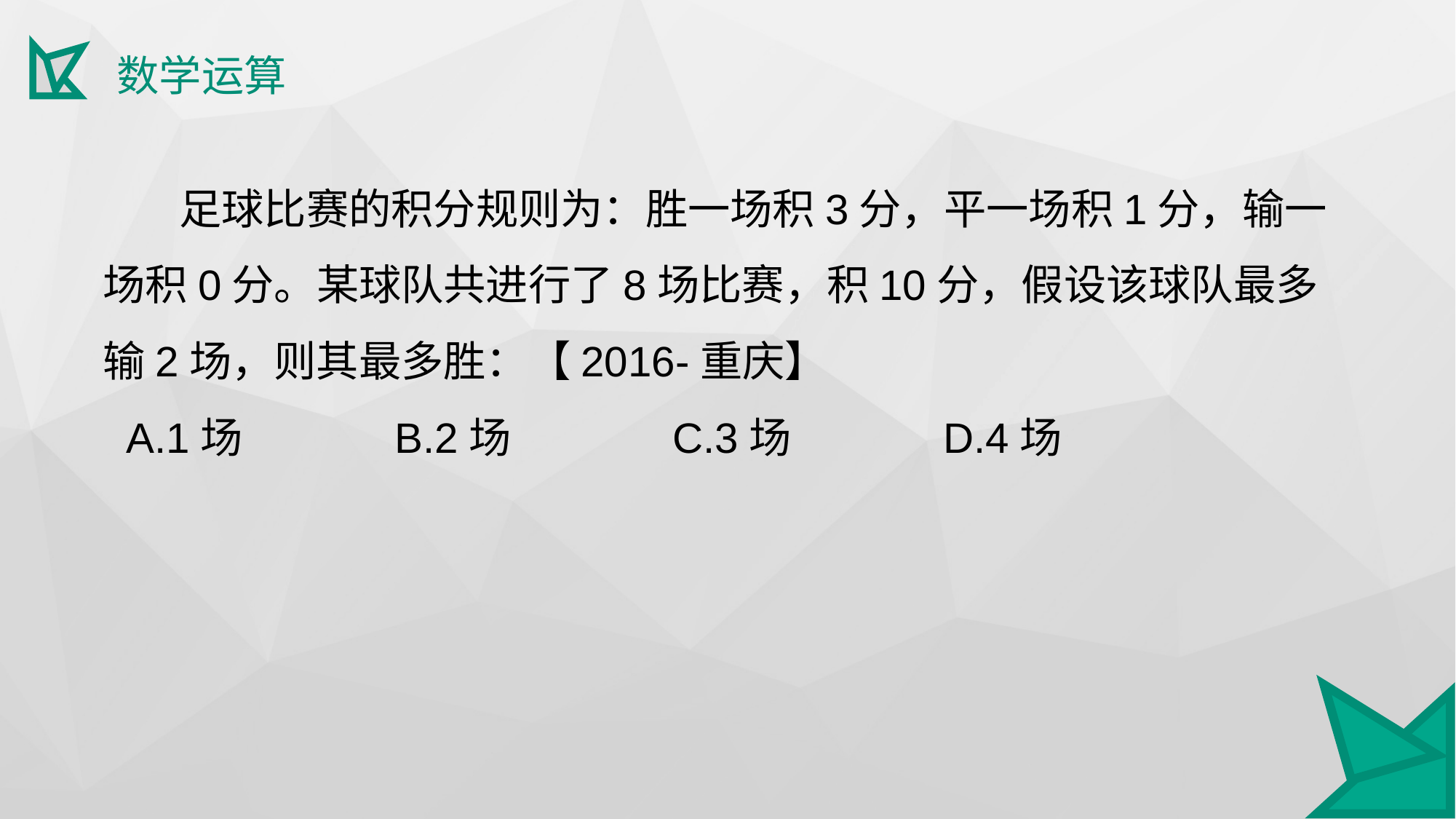

数学运算

       足球比赛的积分规则为：胜一场积3分，平一场积1分，输一场积0分。某球队共进行了8场比赛，积10分，假设该球队最多输2场，则其最多胜：【2016-重庆】
  A.1场               B.2场                C.3场               D.4场
.